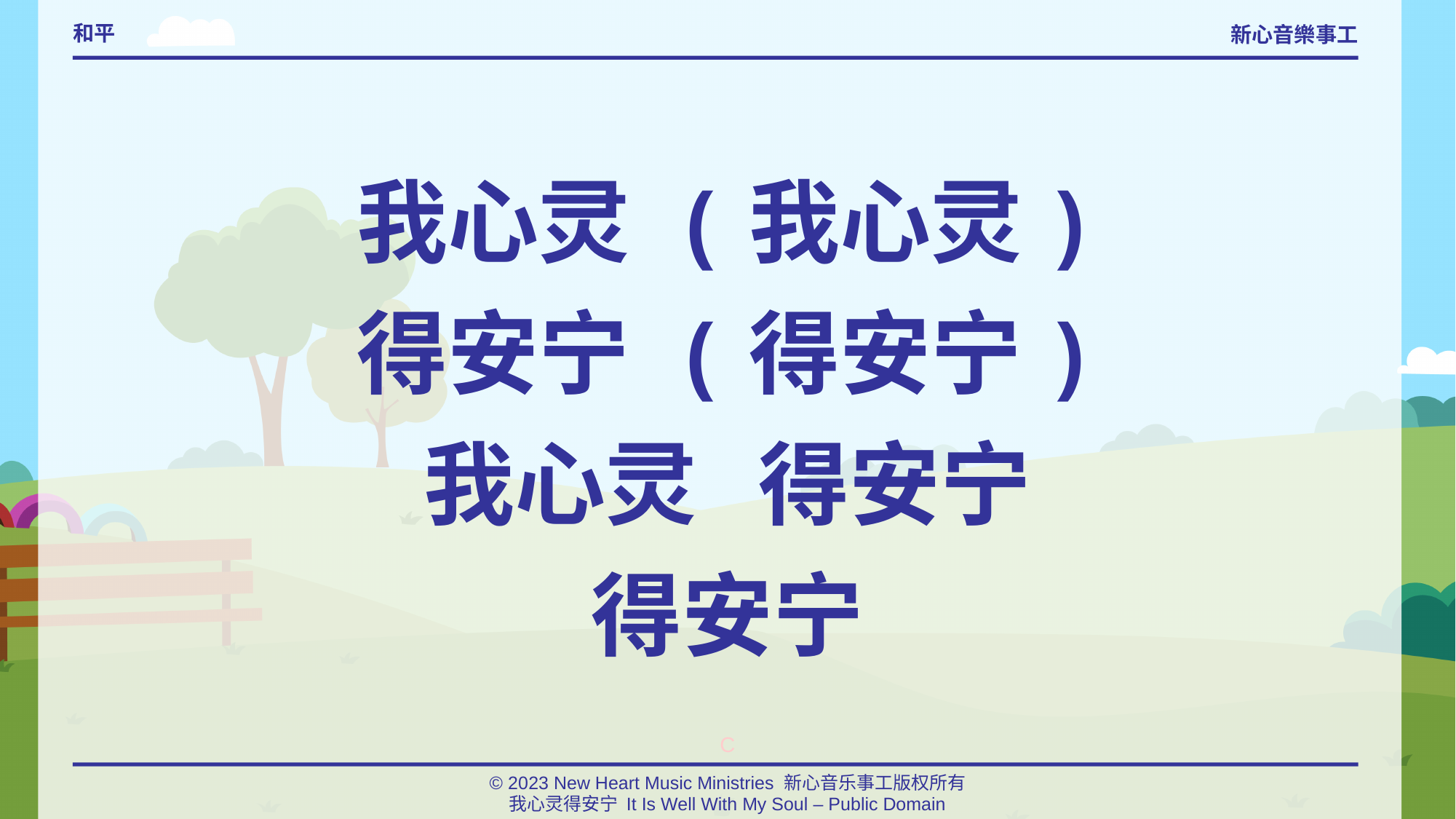

# 和平
我心灵 (我心灵)
得安宁 (得安宁)
我心灵   得安宁
得安宁
C
© 2023 New Heart Music Ministries 新心音乐事工版权所有
我心灵得安宁 It Is Well With My Soul – Public Domain